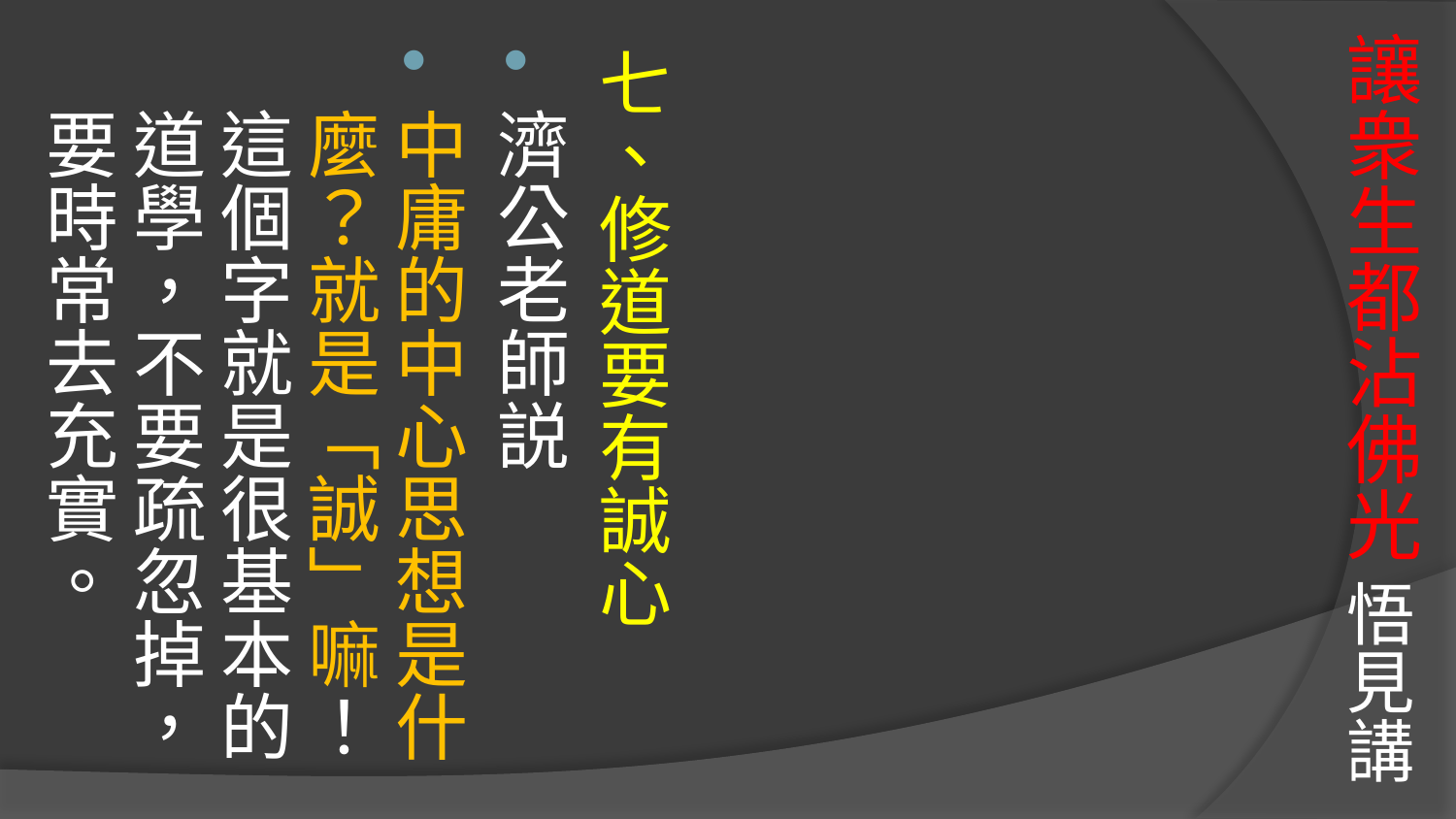

# 讓衆生都沾佛光 悟見講
七、修道要有誠心
濟公老師説
中庸的中心思想是什麼？就是「誠」嘛！這個字就是很基本的道學，不要疏忽掉，
要時常去充實。